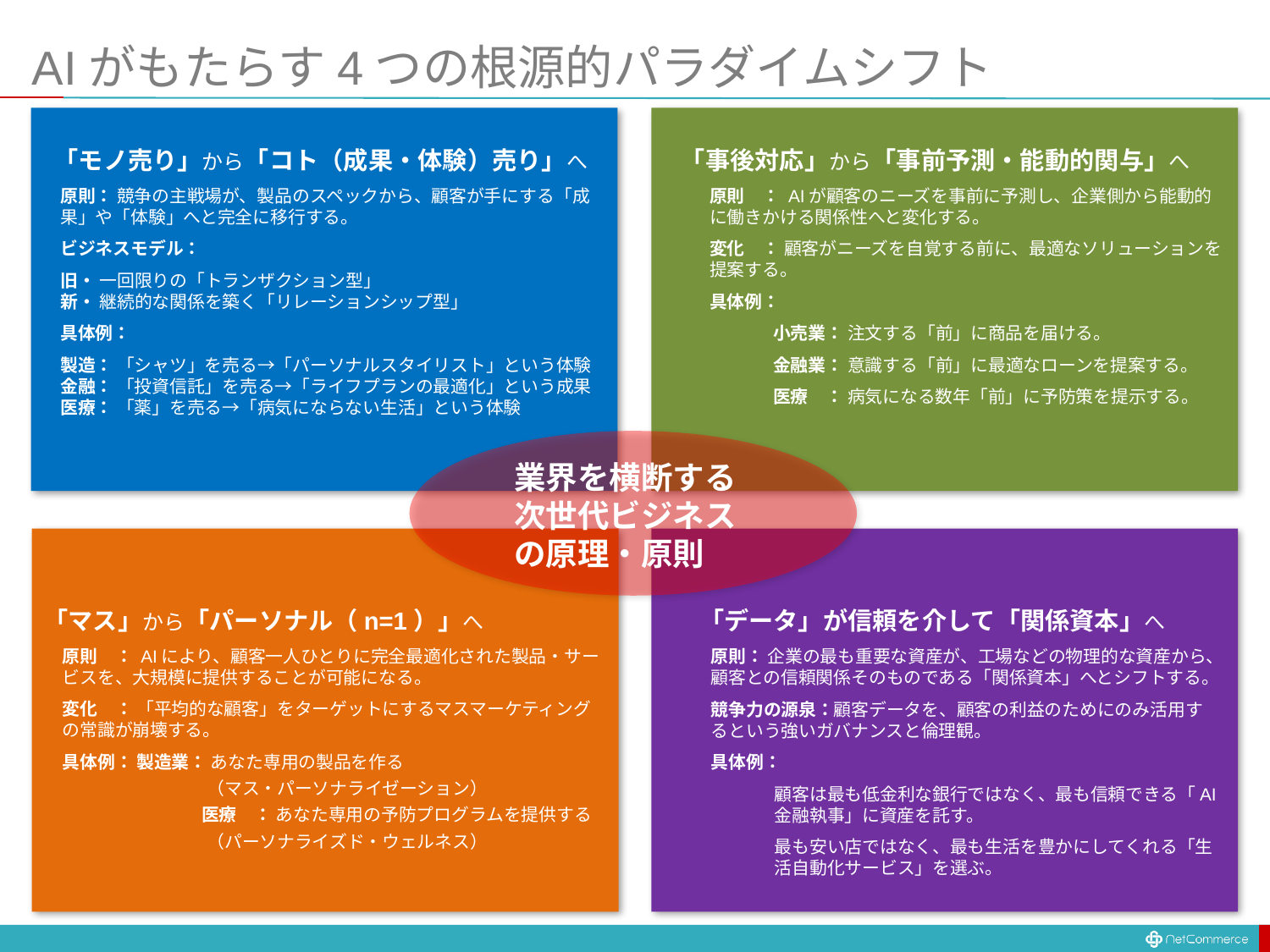

# AIがもたらす4つの根源的パラダイムシフト

「モノ売り」から「コト（成果・体験）売り」へ
原則： 競争の主戦場が、製品のスペックから、顧客が手にする「成果」や「体験」へと完全に移行する。
ビジネスモデル：
旧・ 一回限りの「トランザクション型」
新・ 継続的な関係を築く「リレーションシップ型」
具体例：
製造： 「シャツ」を売る→「パーソナルスタイリスト」という体験
金融： 「投資信託」を売る→「ライフプランの最適化」という成果
医療： 「薬」を売る→「病気にならない生活」という体験
「事後対応」から「事前予測・能動的関与」へ
原則　： AIが顧客のニーズを事前に予測し、企業側から能動的に働きかける関係性へと変化する。
変化　： 顧客がニーズを自覚する前に、最適なソリューションを提案する。
具体例：
小売業： 注文する「前」に商品を届ける。
金融業： 意識する「前」に最適なローンを提案する。
医療　： 病気になる数年「前」に予防策を提示する。

業界を横断する
次世代ビジネス
の原理・原則

「マス」から「パーソナル（n=1）」へ
原則　： AIにより、顧客一人ひとりに完全最適化された製品・サービスを、大規模に提供することが可能になる。
変化　： 「平均的な顧客」をターゲットにするマスマーケティングの常識が崩壊する。
具体例： 製造業： あなた専用の製品を作る
	　（マス・パーソナライゼーション）
	  医療　： あなた専用の予防プログラムを提供する
	　（パーソナライズド・ウェルネス）
「データ」が信頼を介して「関係資本」へ
原則： 企業の最も重要な資産が、工場などの物理的な資産から、顧客との信頼関係そのものである「関係資本」へとシフトする。
競争力の源泉：顧客データを、顧客の利益のためにのみ活用するという強いガバナンスと倫理観。
具体例：
顧客は最も低金利な銀行ではなく、最も信頼できる「AI金融執事」に資産を託す。
最も安い店ではなく、最も生活を豊かにしてくれる「生活自動化サービス」を選ぶ。